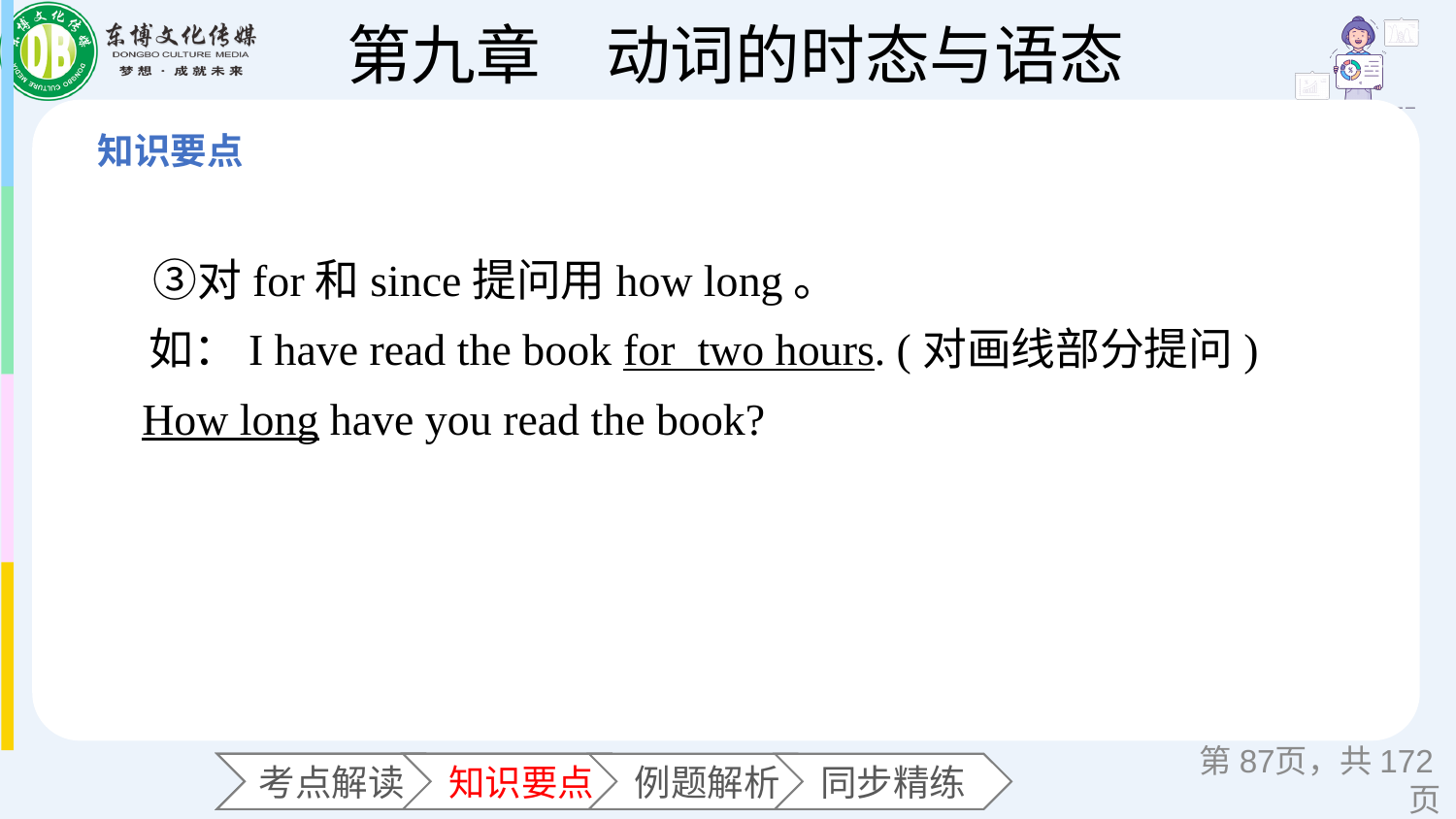

③对for和since提问用how long。
   如：I have read the book for  two hours. (对画线部分提问)
   How long have you read the book?
第87页，共172页